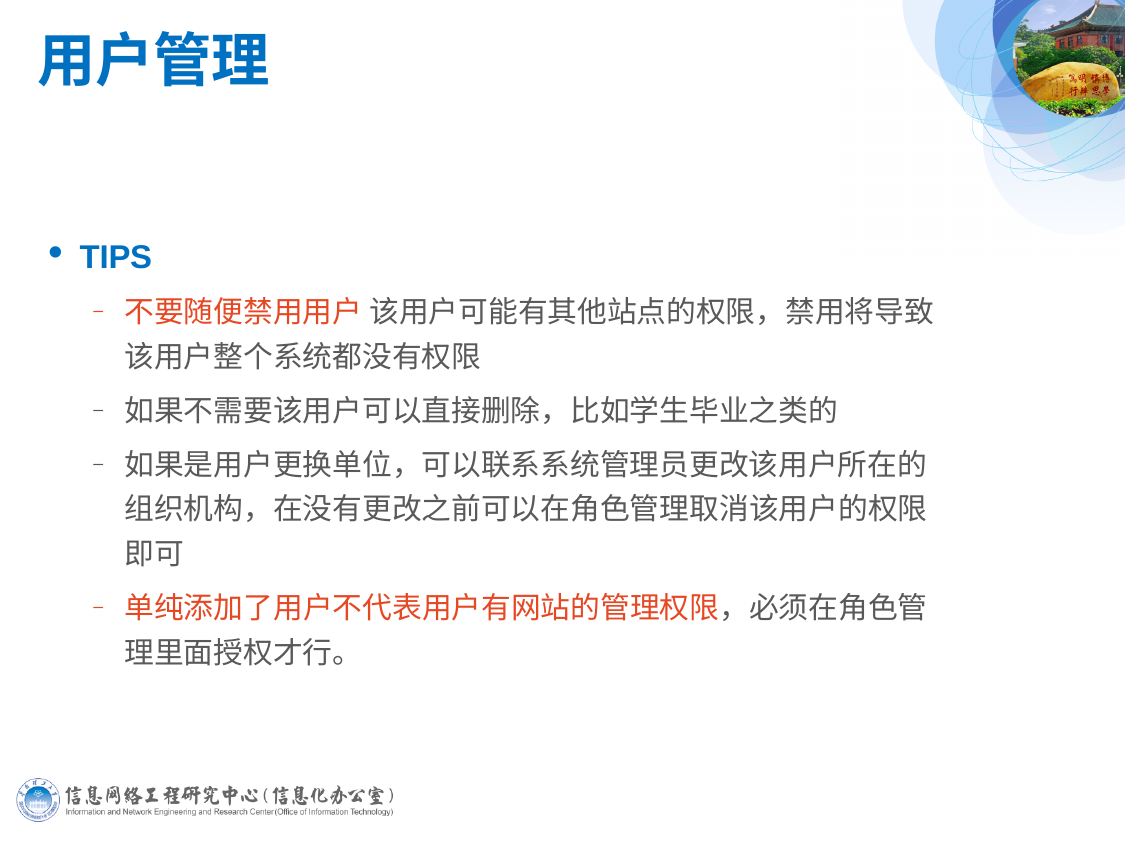

# 用户管理
TIPS
不要随便禁用用户 该用户可能有其他站点的权限，禁用将导致该用户整个系统都没有权限
如果不需要该用户可以直接删除，比如学生毕业之类的
如果是用户更换单位，可以联系系统管理员更改该用户所在的组织机构，在没有更改之前可以在角色管理取消该用户的权限即可
单纯添加了用户不代表用户有网站的管理权限，必须在角色管理里面授权才行。